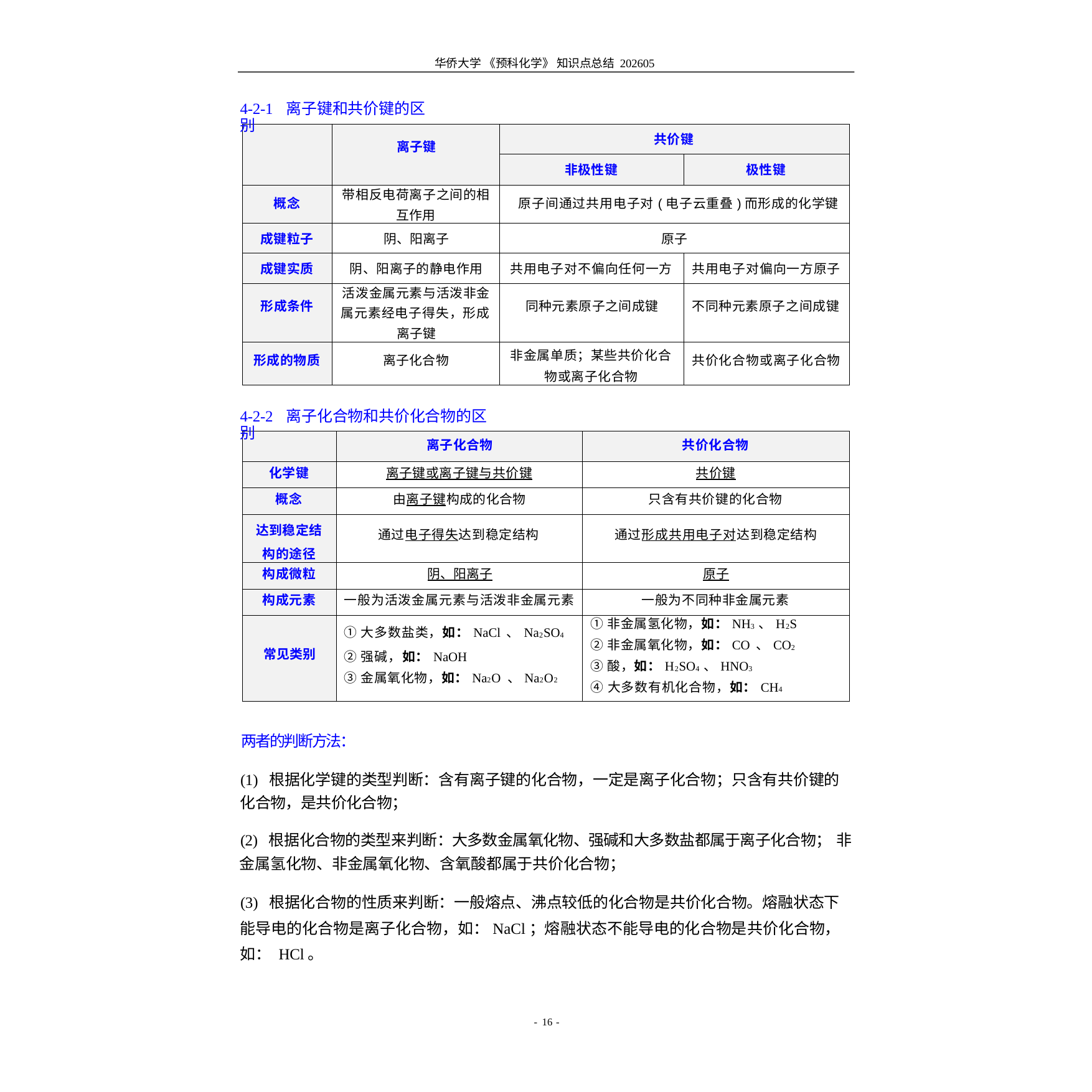

华侨大学 《预科化学》 知识点总结 202605

4-2-1  离子键和共价键的区别
|  | 离子键 | 共价键 |  |
| --- | --- | --- | --- |
|  |  | 非极性键 | 极性键 |
| 概念 | 带相反电荷离子之间的相 互作用 | 原子间通过共用电子对(电子云重叠)而形成的化学键 |  |
| 成键粒子 | 阴、阳离子 | 原子 |  |
| 成键实质 | 阴、阳离子的静电作用 | 共用电子对不偏向任何一方 | 共用电子对偏向一方原子 |
| 形成条件 | 活泼金属元素与活泼非金 属元素经电子得失，形成 离子键 | 同种元素原子之间成键 | 不同种元素原子之间成键 |
| 形成的物质 | 离子化合物 | 非金属单质；某些共价化合物或离子化合物 | 共价化合物或离子化合物 |

4-2-2  离子化合物和共价化合物的区别
|  | 离子化合物 | 共价化合物 |
| --- | --- | --- |
| 化学键 | 离子键或离子键与共价键 | 共价键 |
| 概念 | 由离子键构成的化合物 | 只含有共价键的化合物 |
| 达到稳定结 构的途径 | 通过电子得失达到稳定结构 | 通过形成共用电子对达到稳定结构 |
| 构成微粒 | 阴、阳离子 | 原子 |
| 构成元素 | 一般为活泼金属元素与活泼非金属元素 | 一般为不同种非金属元素 |
| 常见类别 | ①大多数盐类，如：NaCl 、Na2SO4 ②强碱，如：NaOH ③金属氧化物，如：Na2O 、Na2O2 | ①非金属氢化物，如：NH3 、H2S ②非金属氧化物，如：CO 、CO2 ③酸，如：H2SO4 、HNO3 ④大多数有机化合物，如：CH4 |

两者的判断方法：
(1)  根据化学键的类型判断：含有离子键的化合物，一定是离子化合物；只含有共价键的化合物，是共价化合物；
(2)  根据化合物的类型来判断：大多数金属氧化物、强碱和大多数盐都属于离子化合物； 非金属氢化物、非金属氧化物、含氧酸都属于共价化合物；

(3)  根据化合物的性质来判断：一般熔点、沸点较低的化合物是共价化合物。熔融状态下能导电的化合物是离子化合物，如：NaCl；熔融状态不能导电的化合物是共价化合物，如： HCl。

- 16 -